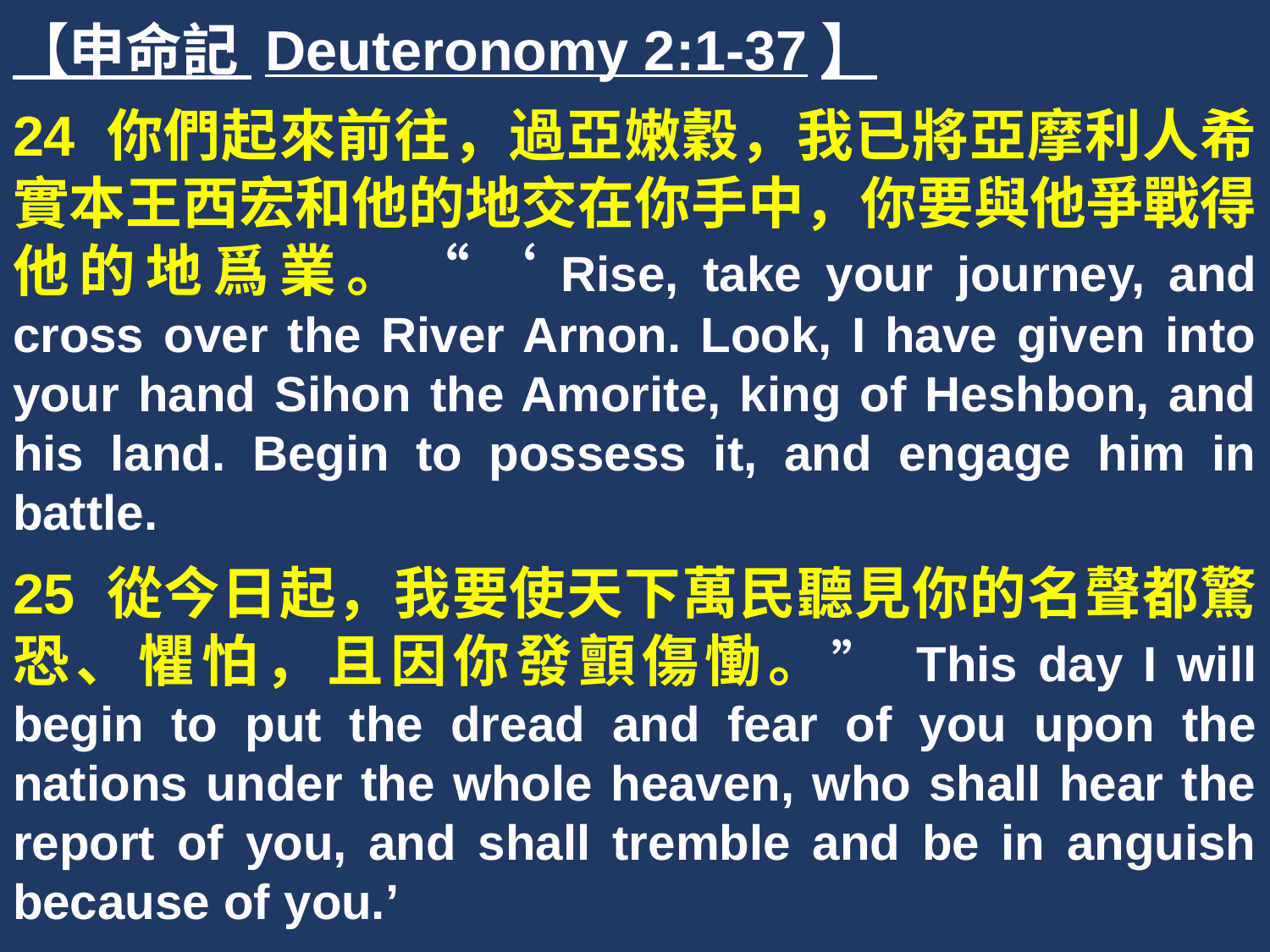

【申命記 Deuteronomy 2:1-37】
24 你們起來前往，過亞嫩穀，我已將亞摩利人希實本王西宏和他的地交在你手中，你要與他爭戰得他的地爲業。“‘Rise, take your journey, and cross over the River Arnon. Look, I have given into your hand Sihon the Amorite, king of Heshbon, and his land. Begin to possess it, and engage him in battle.
25 從今日起，我要使天下萬民聽見你的名聲都驚恐、懼怕，且因你發顫傷慟。” This day I will begin to put the dread and fear of you upon the nations under the whole heaven, who shall hear the report of you, and shall tremble and be in anguish because of you.’